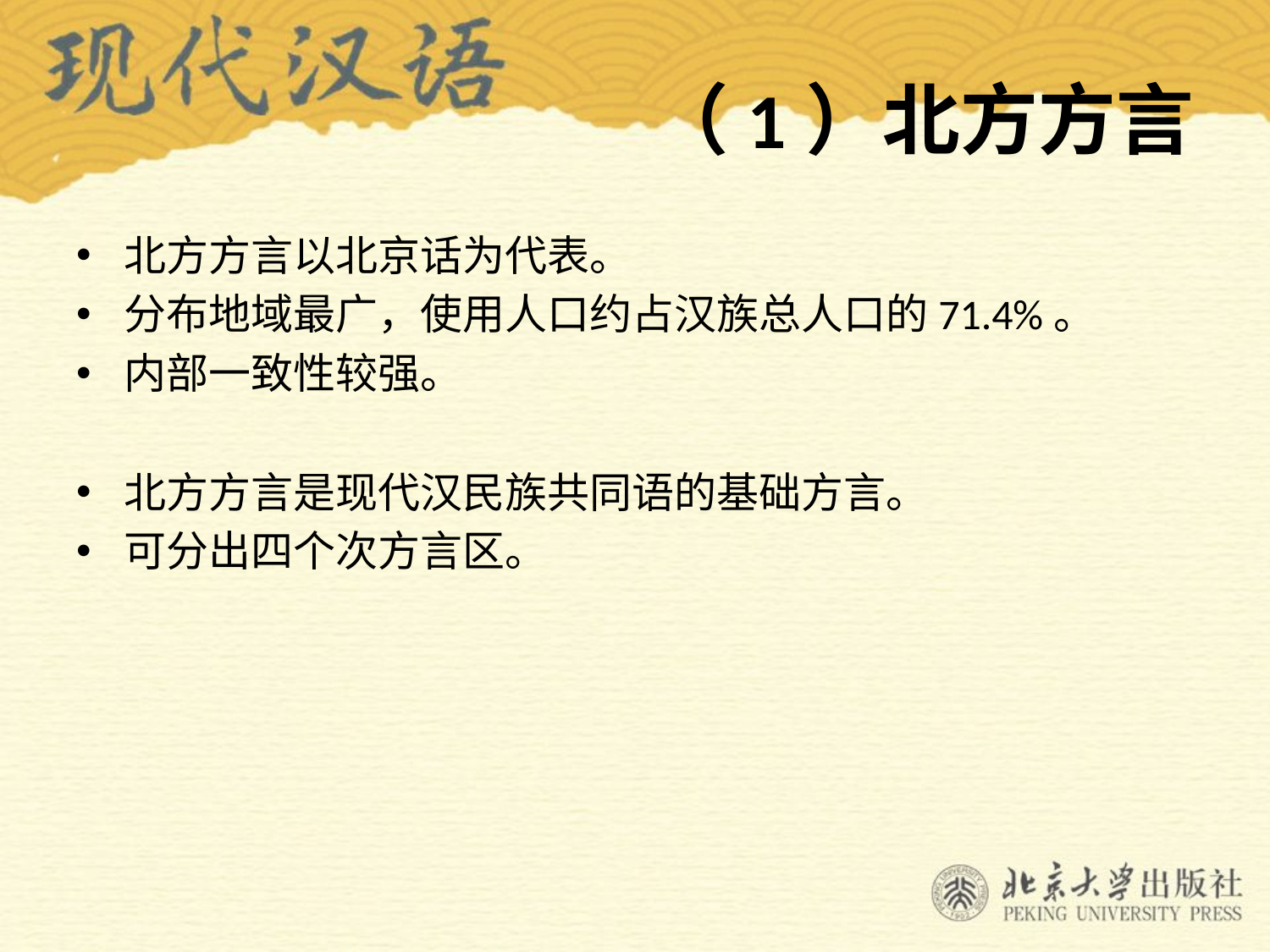

# （1）北方方言
北方方言以北京话为代表。
分布地域最广，使用人口约占汉族总人口的71.4%。
内部一致性较强。

北方方言是现代汉民族共同语的基础方言。
可分出四个次方言区。